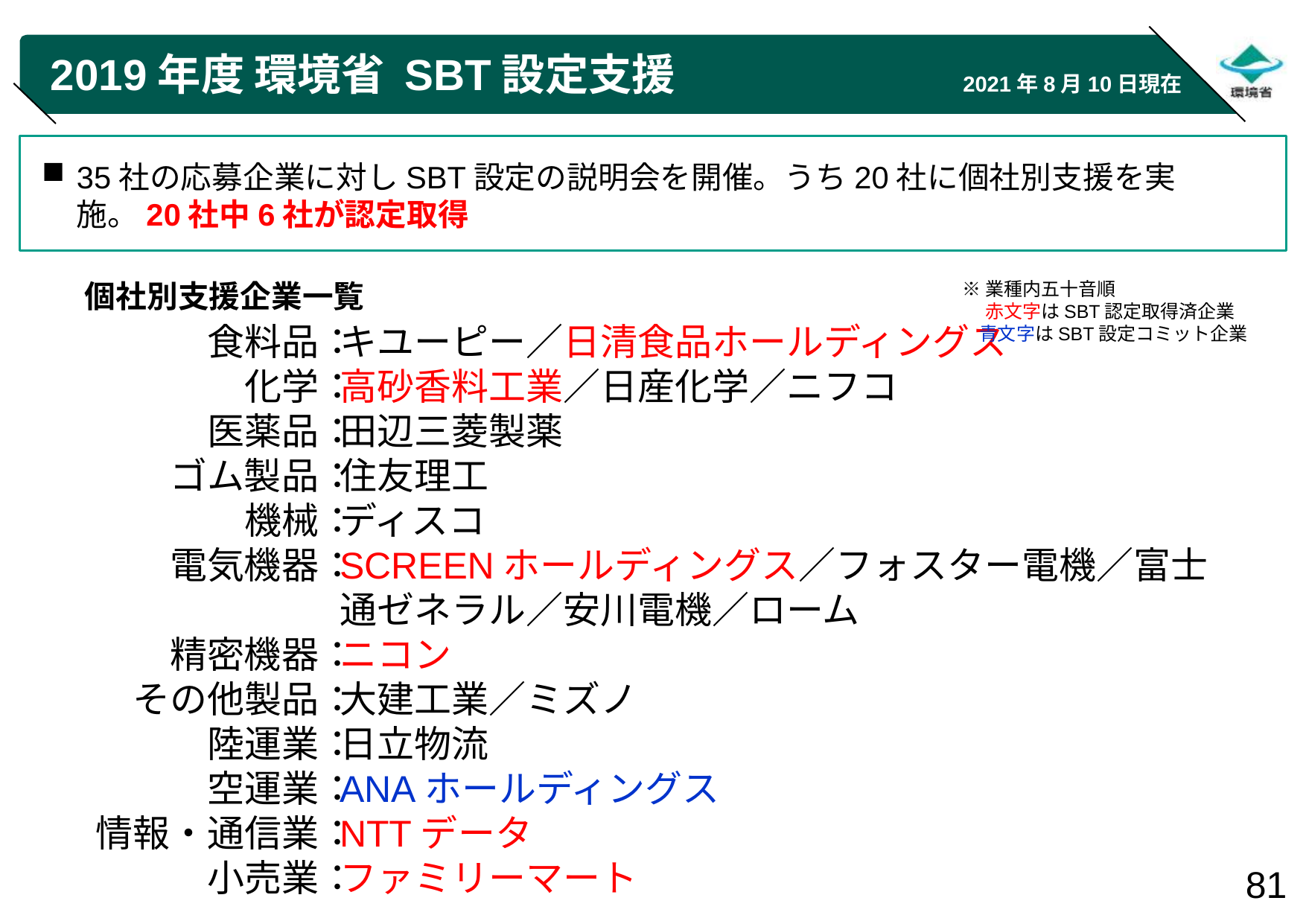

# 2019年度 環境省 SBT設定支援
2021年8月10日現在
35社の応募企業に対しSBT設定の説明会を開催。うち20社に個社別支援を実施。20社中6社が認定取得
個社別支援企業一覧
※業種内五十音順
　 赤文字はSBT認定取得済企業
   青文字はSBT設定コミット企業
食料品：
化学：
医薬品：
ゴム製品：
機械：
電気機器：

精密機器：
その他製品：
陸運業：
空運業：
情報・通信業：
小売業：
キユーピー／日清食品ホールディングス
高砂香料工業／日産化学／ニフコ
田辺三菱製薬
住友理工
ディスコ
SCREENホールディングス／フォスター電機／富士通ゼネラル／安川電機／ローム
ニコン
大建工業／ミズノ
日立物流
ANAホールディングス
NTTデータ
ファミリーマート